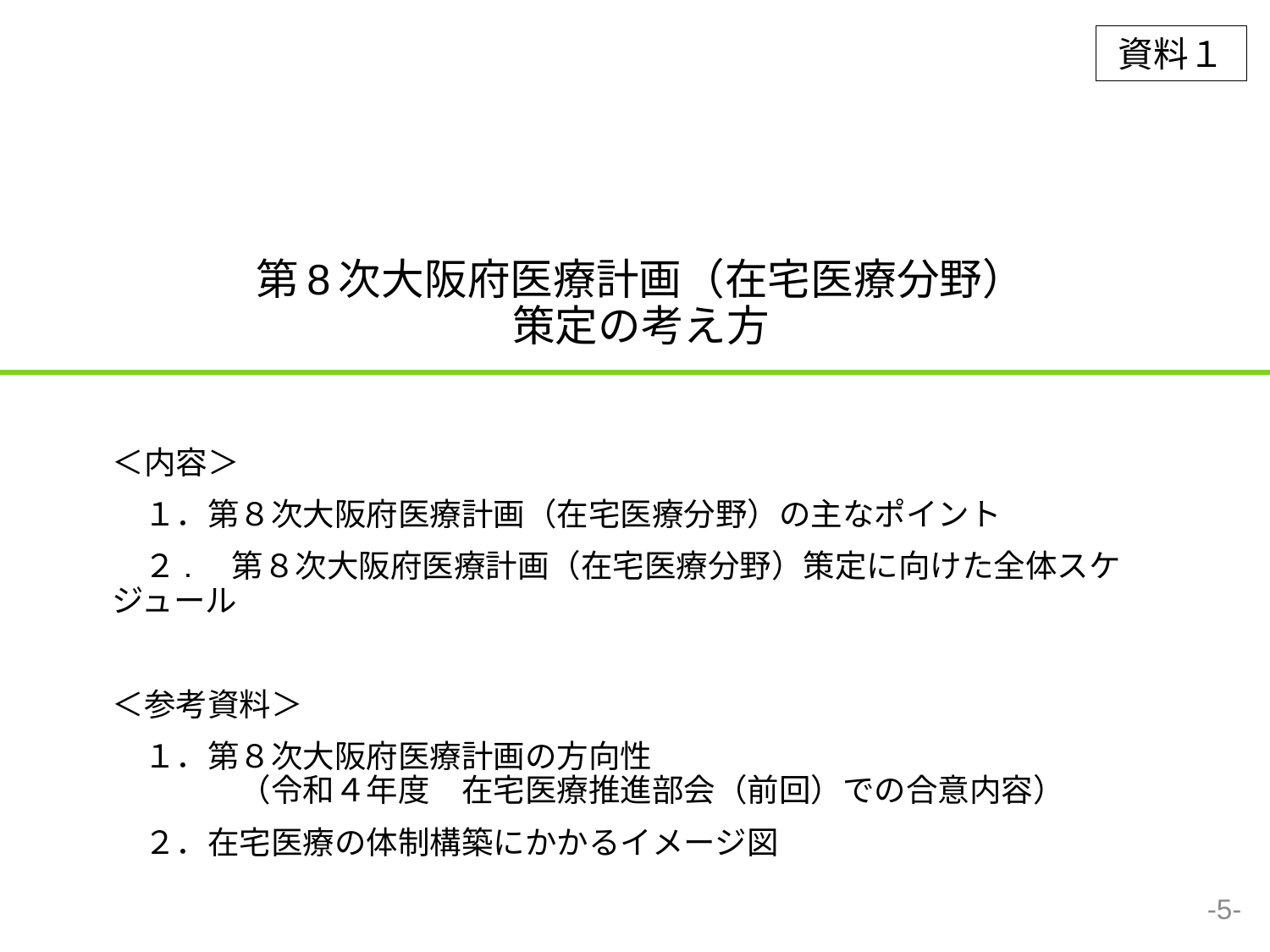

資料１
# 第8次大阪府医療計画（在宅医療分野） 策定の考え方
＜内容＞
　１．第８次大阪府医療計画（在宅医療分野）の主なポイント
　２.　第８次大阪府医療計画（在宅医療分野）策定に向けた全体スケジュール

＜参考資料＞
　１．第８次大阪府医療計画の方向性
　　　　（令和４年度　在宅医療推進部会（前回）での合意内容）
　２．在宅医療の体制構築にかかるイメージ図
-5-